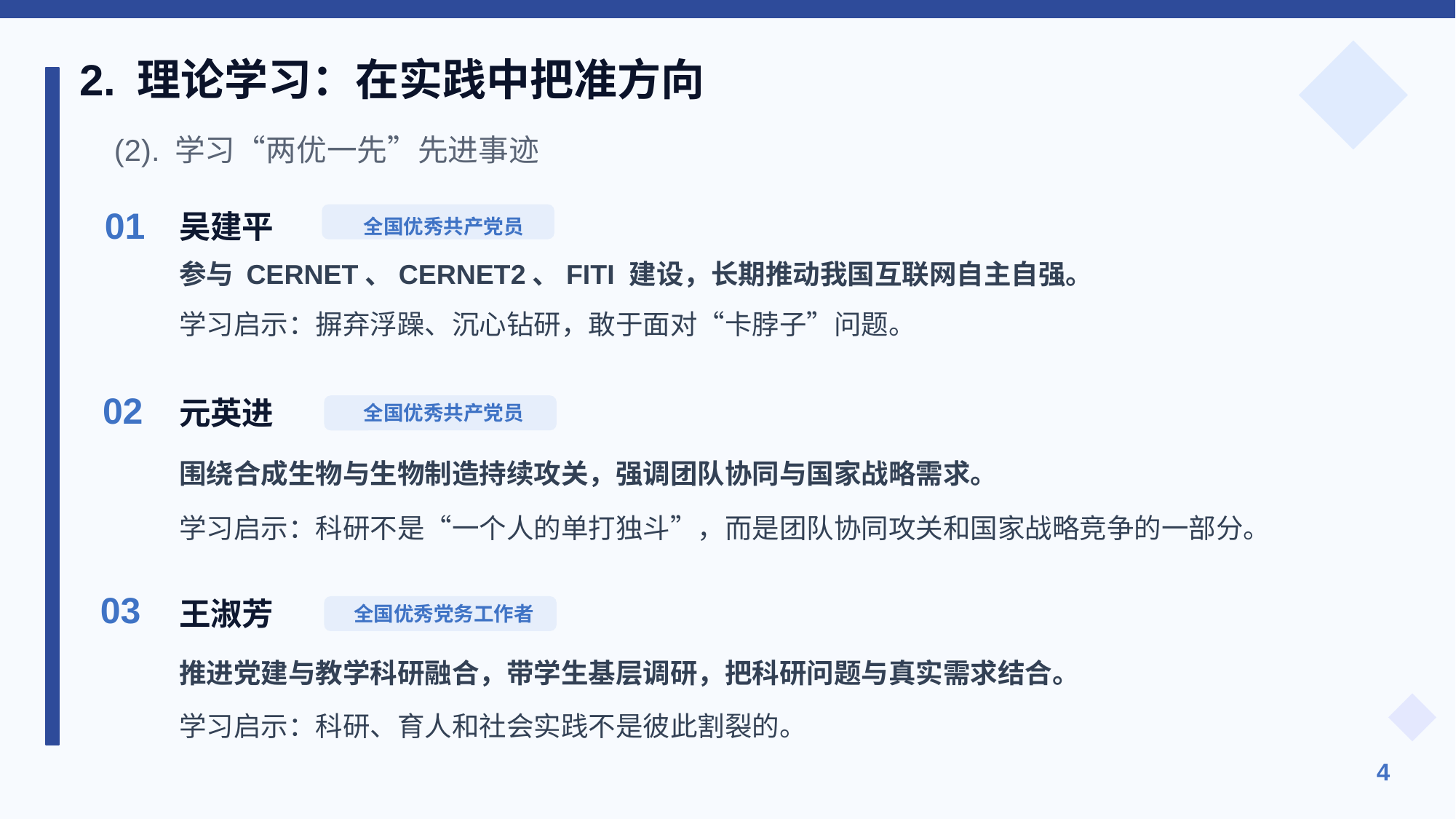

2. 理论学习：在实践中把准方向

(2). 学习“两优一先”先进事迹
01

吴建平
全国优秀共产党员
参与 CERNET、CERNET2、FITI 建设，长期推动我国互联网自主自强。
学习启示：摒弃浮躁、沉心钻研，敢于面对“卡脖子”问题。

02
元英进

全国优秀共产党员
围绕合成生物与生物制造持续攻关，强调团队协同与国家战略需求。
学习启示：科研不是“一个人的单打独斗”，而是团队协同攻关和国家战略竞争的一部分。
03
王淑芳

全国优秀党务工作者
推进党建与教学科研融合，带学生基层调研，把科研问题与真实需求结合。

学习启示：科研、育人和社会实践不是彼此割裂的。
4